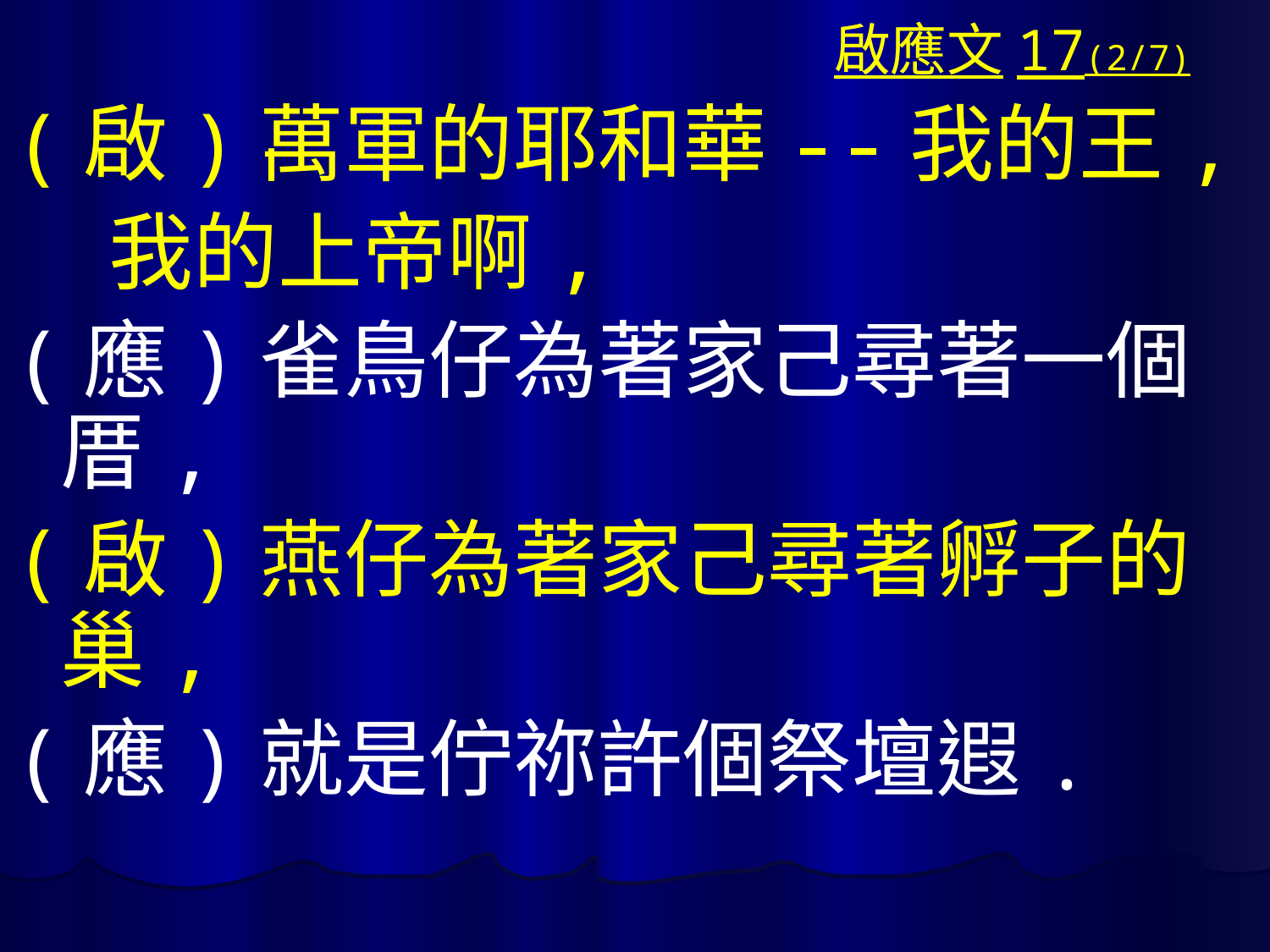

# 啟應文17(2/7)
(啟)萬軍的耶和華--我的王,
    我的上帝啊,
(應)雀鳥仔為著家己尋著一個厝,
(啟)燕仔為著家己尋著孵子的巢,
(應)就是佇祢許個祭壇遐.